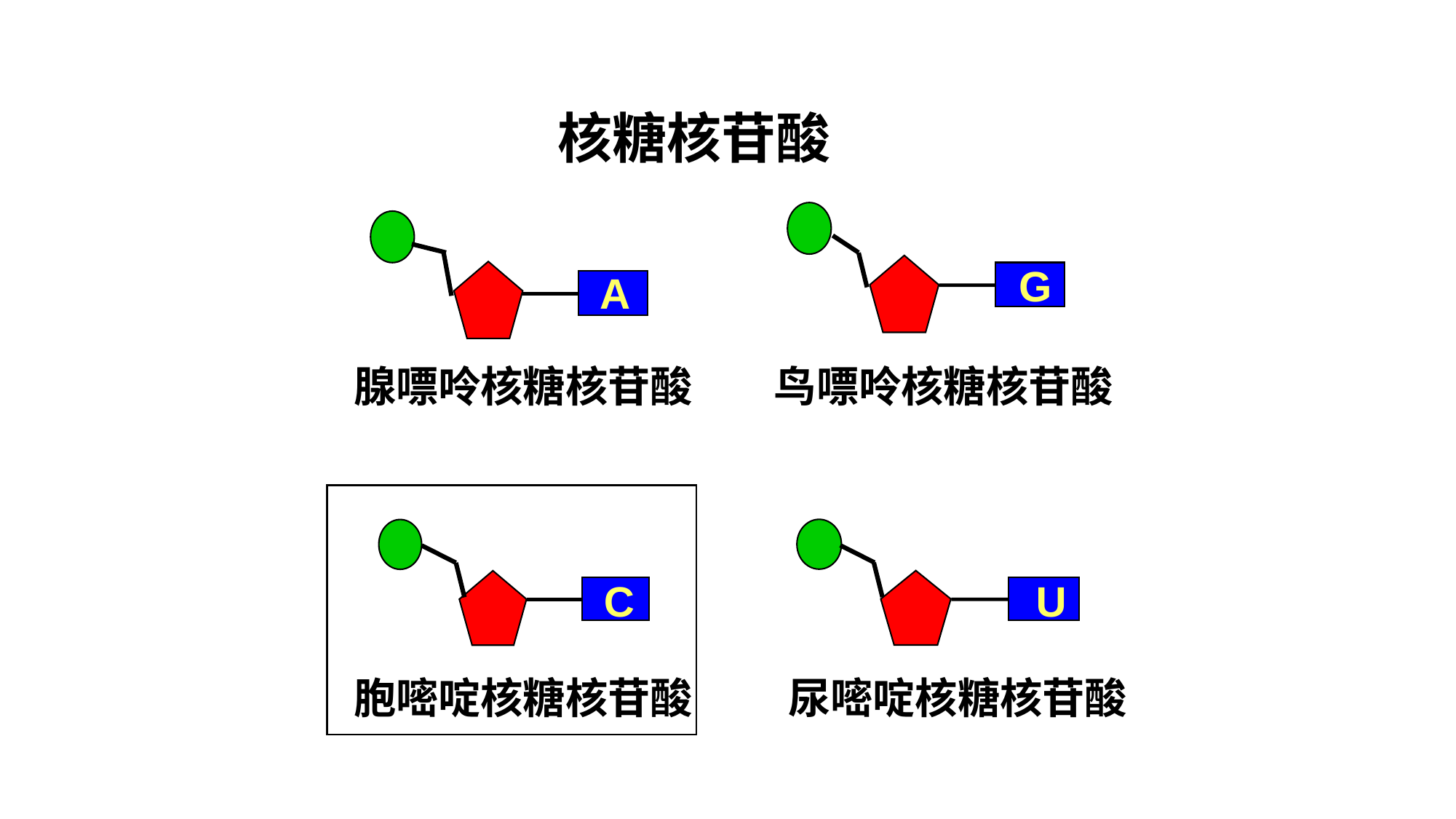

核糖核苷酸

A

G

腺嘌呤核糖核苷酸
鸟嘌呤核糖核苷酸

U

C

胞嘧啶核糖核苷酸
 尿嘧啶核糖核苷酸